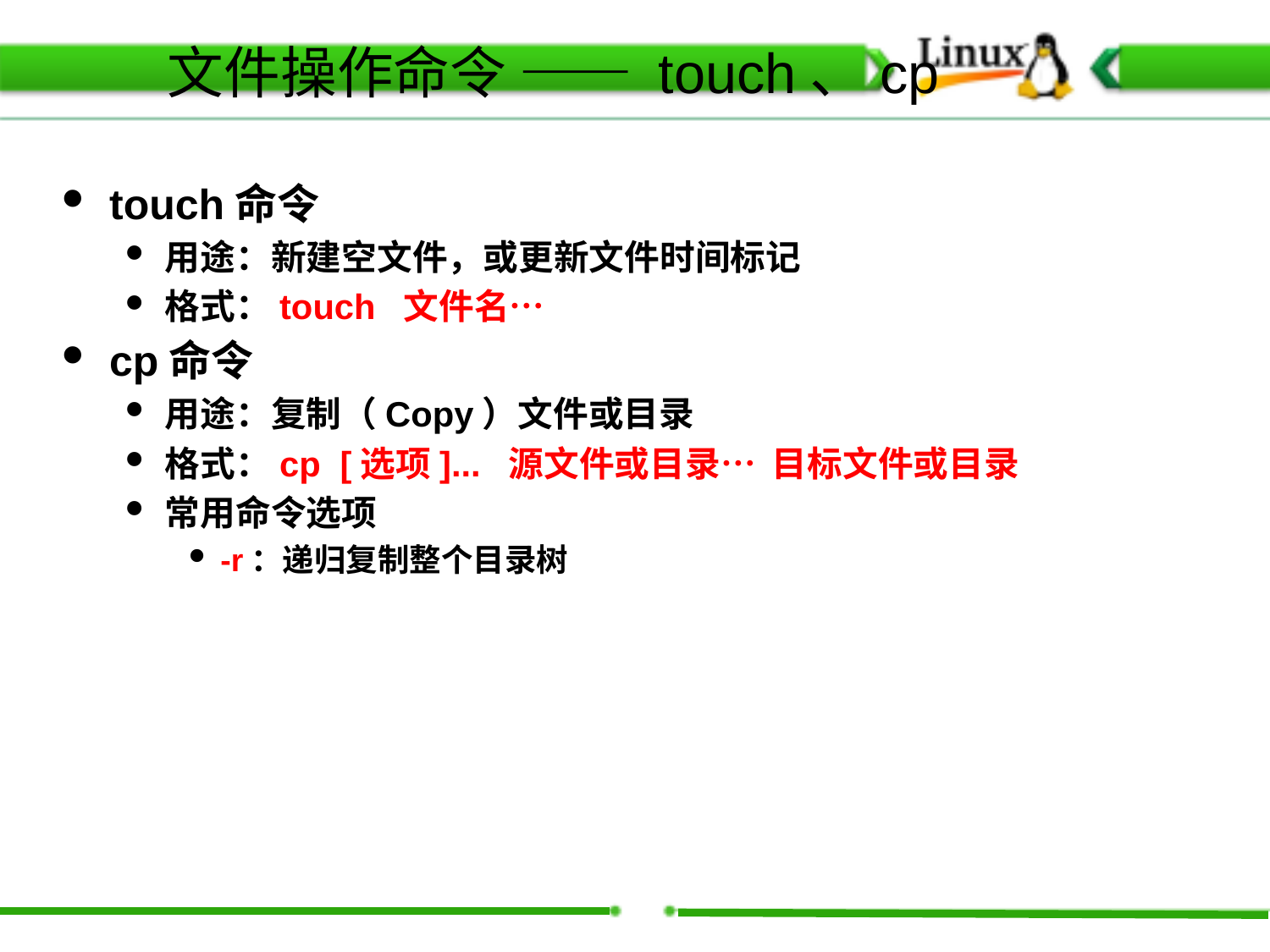

文件操作命令 —— touch、cp
touch命令
用途：新建空文件，或更新文件时间标记
格式：touch  文件名…
cp命令
用途：复制（Copy）文件或目录
格式：cp  [选项]...  源文件或目录…  目标文件或目录
常用命令选项
-r：递归复制整个目录树

10